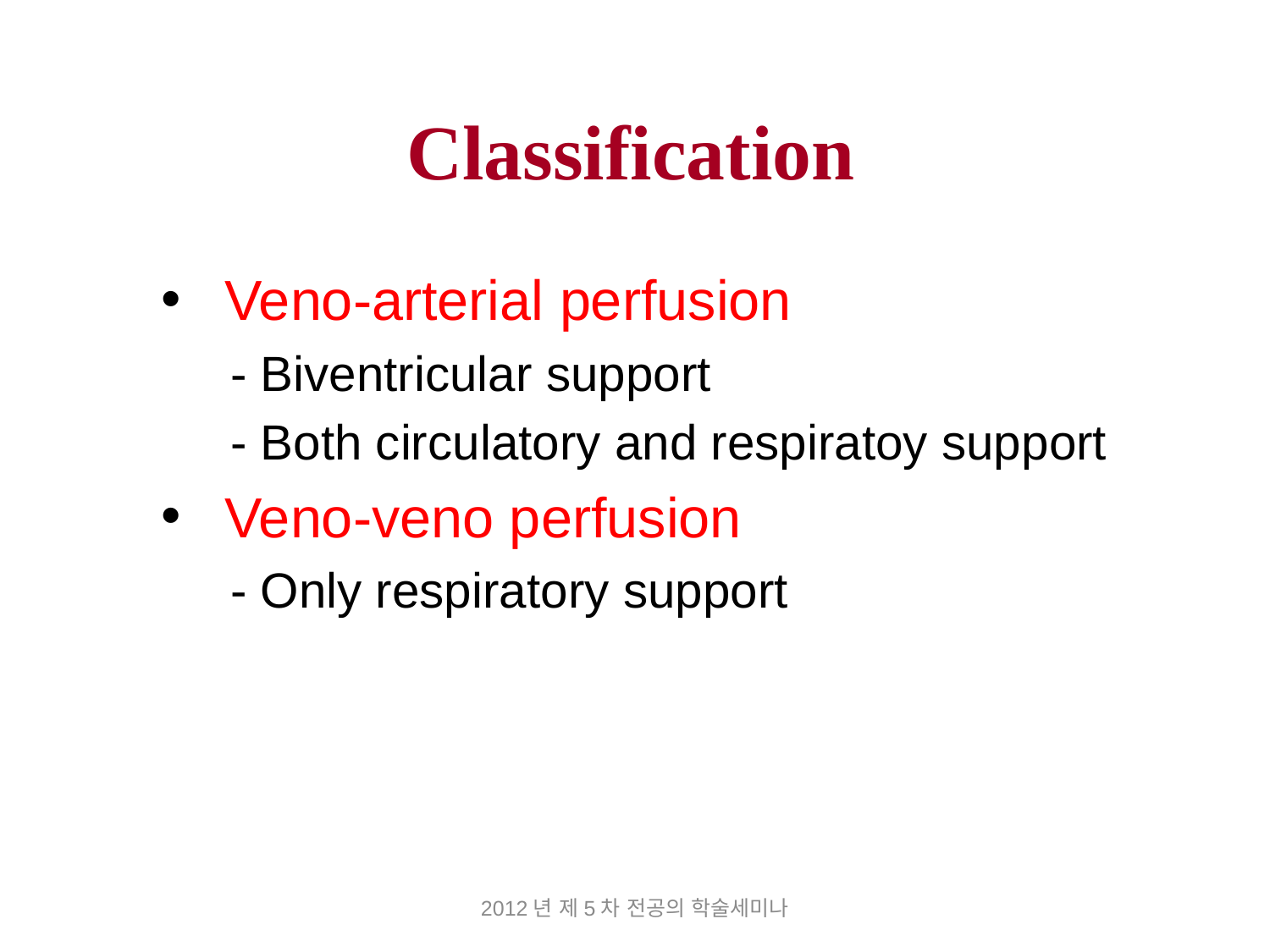

# Classification
 Veno-arterial perfusion
     - Biventricular support
     - Both circulatory and respiratoy support
 Veno-veno perfusion
     - Only respiratory support
2012년 제5차 전공의 학술세미나